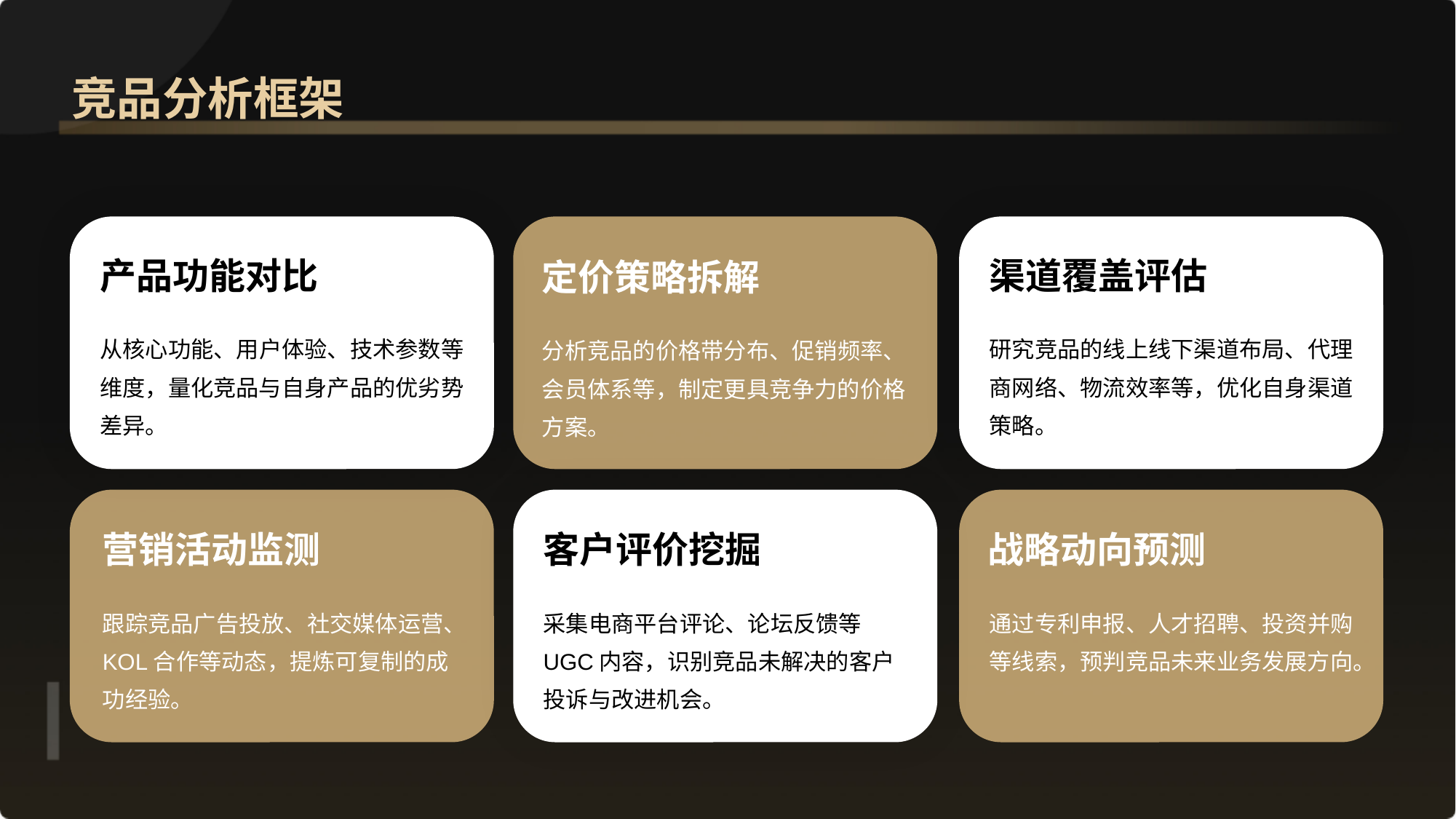

竞品分析框架

产品功能对比
渠道覆盖评估
定价策略拆解
从核心功能、用户体验、技术参数等维度，量化竞品与自身产品的优劣势差异。
研究竞品的线上线下渠道布局、代理商网络、物流效率等，优化自身渠道策略。
分析竞品的价格带分布、促销频率、会员体系等，制定更具竞争力的价格方案。

营销活动监测
客户评价挖掘
战略动向预测
跟踪竞品广告投放、社交媒体运营、KOL合作等动态，提炼可复制的成功经验。
采集电商平台评论、论坛反馈等UGC内容，识别竞品未解决的客户投诉与改进机会。
通过专利申报、人才招聘、投资并购等线索，预判竞品未来业务发展方向。